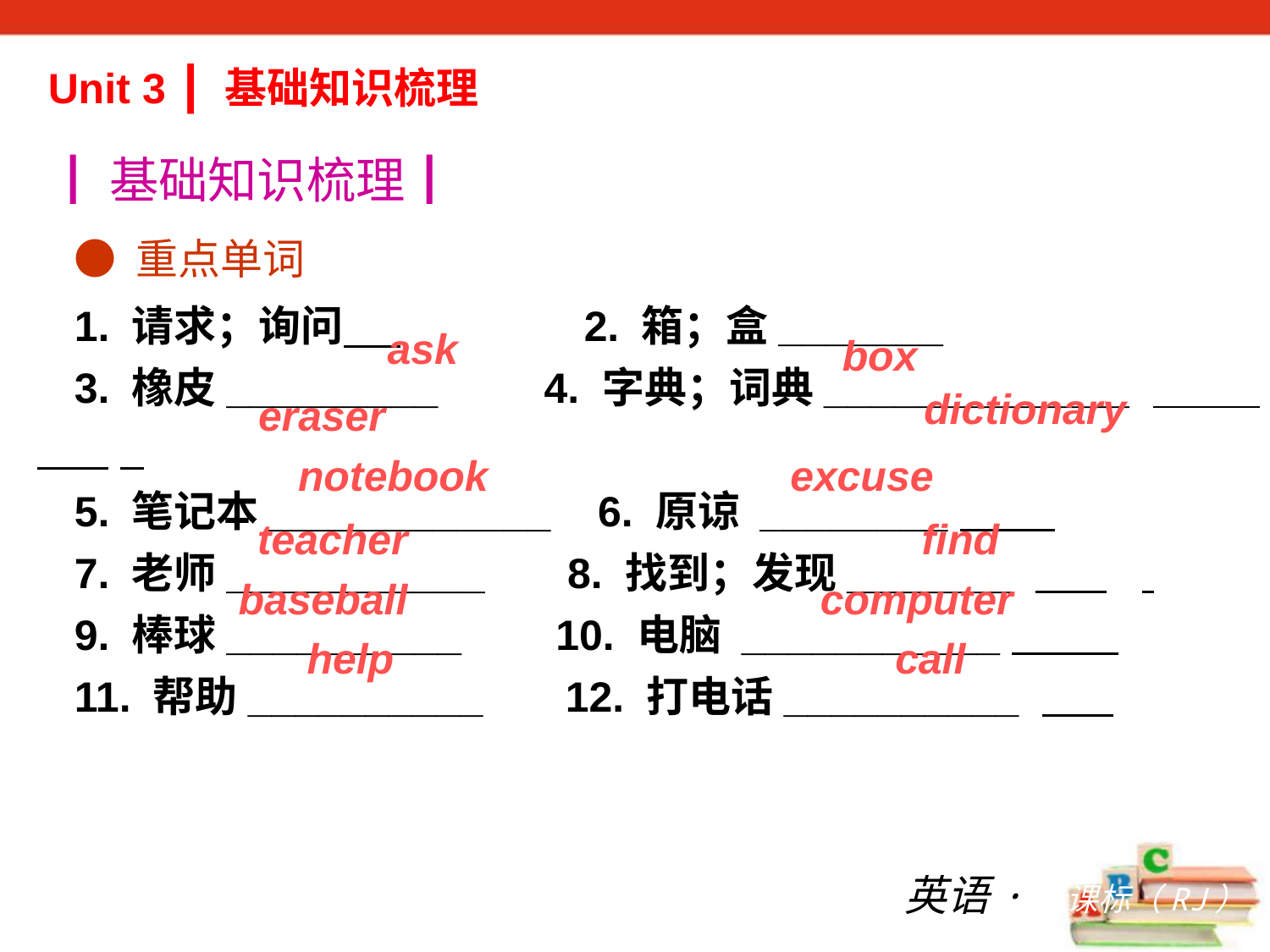

Unit 3 ┃ 基础知识梳理
┃基础知识梳理┃
● 重点单词
box
1. 请求；询问      　	   2. 箱；盒_______
3. 橡皮_________         4. 字典；词典_____________
5. 笔记本____________    6. 原谅 ________
7. 老师___________       8. 找到；发现_______
9. 棒球__________        10. 电脑 ___________
11. 帮助__________       12. 打电话__________
ask
eraser
dictionary
notebook
excuse
teacher
find
baseball
computer
help
call
英语·新课标（RJ）